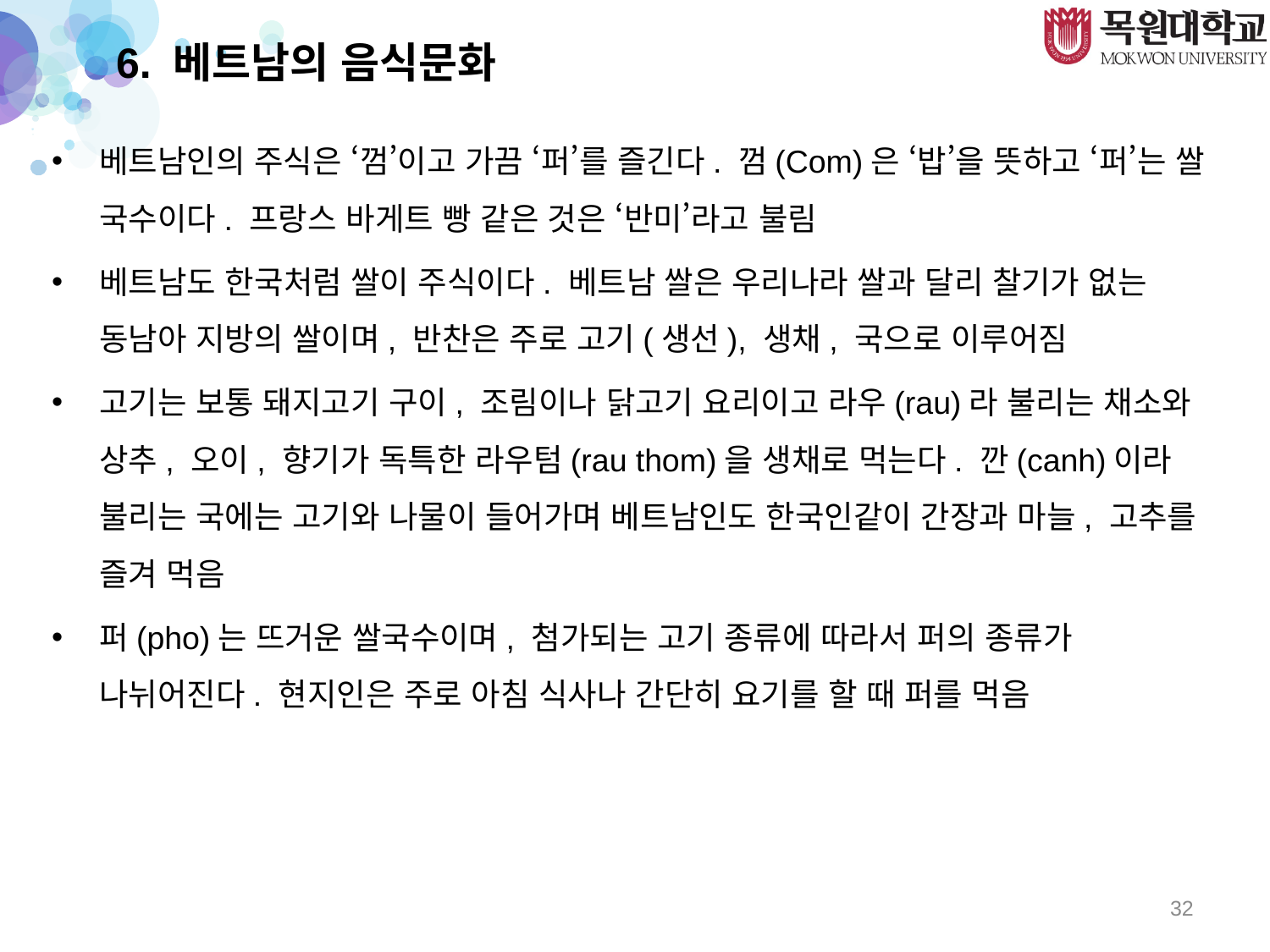

# 6. 베트남의 음식문화
베트남인의 주식은 ‘껌’이고 가끔 ‘퍼’를 즐긴다. 껌(Com)은 ‘밥’을 뜻하고 ‘퍼’는 쌀 국수이다. 프랑스 바게트 빵 같은 것은 ‘반미’라고 불림
베트남도 한국처럼 쌀이 주식이다. 베트남 쌀은 우리나라 쌀과 달리 찰기가 없는 동남아 지방의 쌀이며, 반찬은 주로 고기(생선), 생채, 국으로 이루어짐
고기는 보통 돼지고기 구이, 조림이나 닭고기 요리이고 라우(rau)라 불리는 채소와 상추, 오이, 향기가 독특한 라우텀(rau thom)을 생채로 먹는다. 깐(canh)이라 불리는 국에는 고기와 나물이 들어가며 베트남인도 한국인같이 간장과 마늘, 고추를 즐겨 먹음
퍼(pho)는 뜨거운 쌀국수이며, 첨가되는 고기 종류에 따라서 퍼의 종류가 나뉘어진다. 현지인은 주로 아침 식사나 간단히 요기를 할 때 퍼를 먹음

32